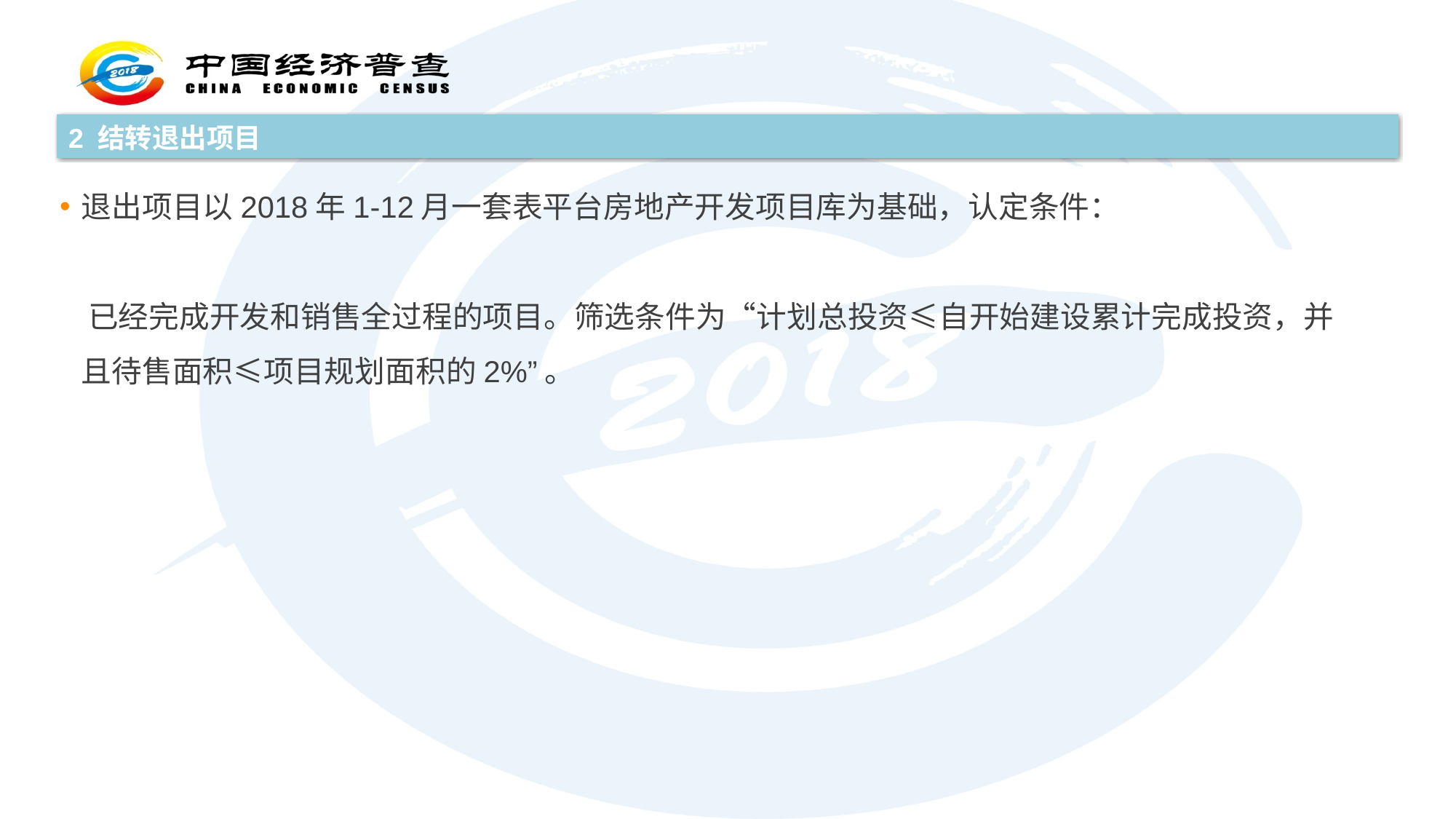

2 结转退出项目
退出项目以2018年1-12月一套表平台房地产开发项目库为基础，认定条件：
 已经完成开发和销售全过程的项目。筛选条件为“计划总投资≤自开始建设累计完成投资，并且待售面积≤项目规划面积的2%”。